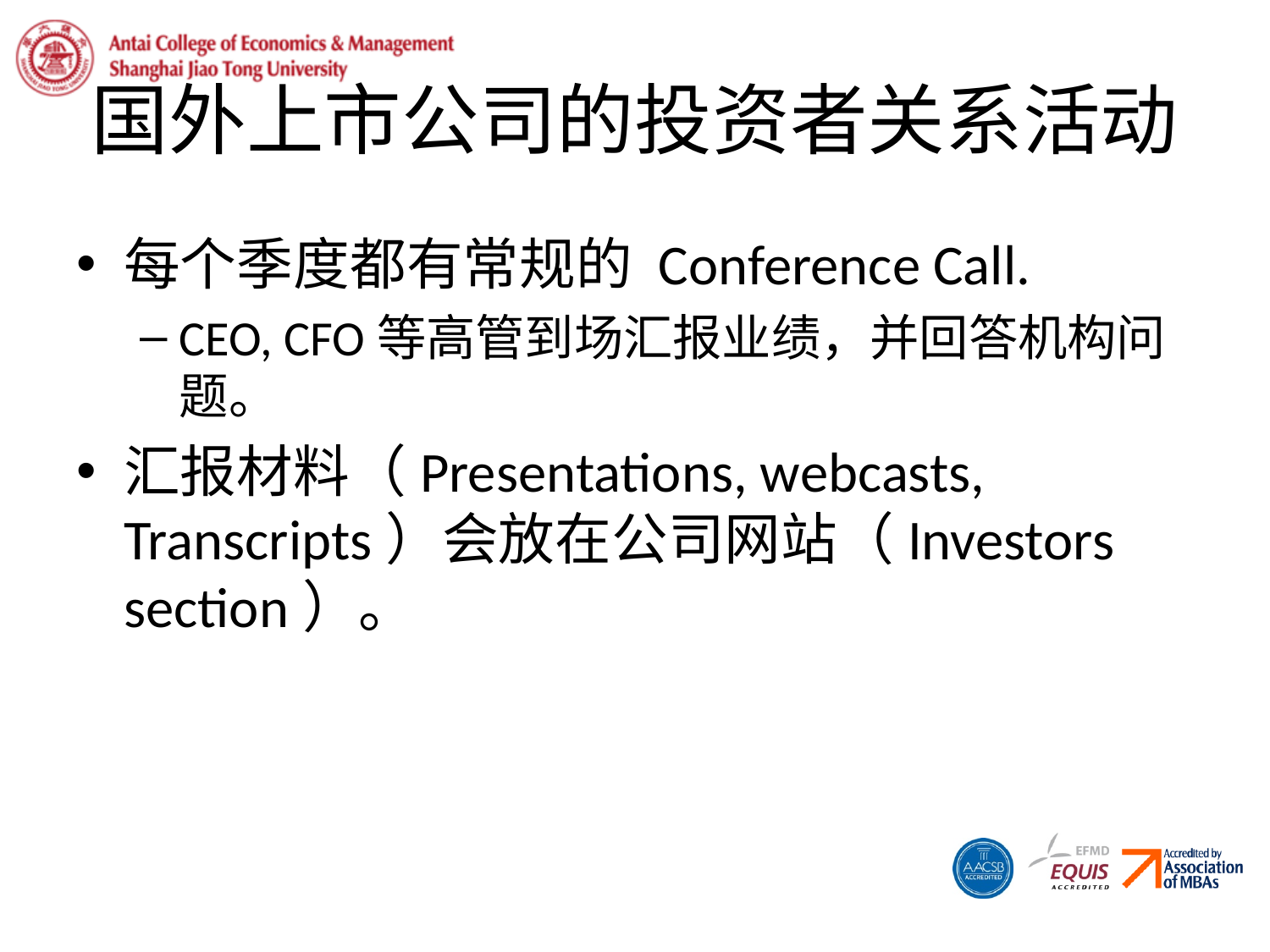

# 国外上市公司的投资者关系活动
每个季度都有常规的 Conference Call.
CEO, CFO等高管到场汇报业绩，并回答机构问题。
汇报材料（Presentations, webcasts, Transcripts）会放在公司网站（Investors section）。